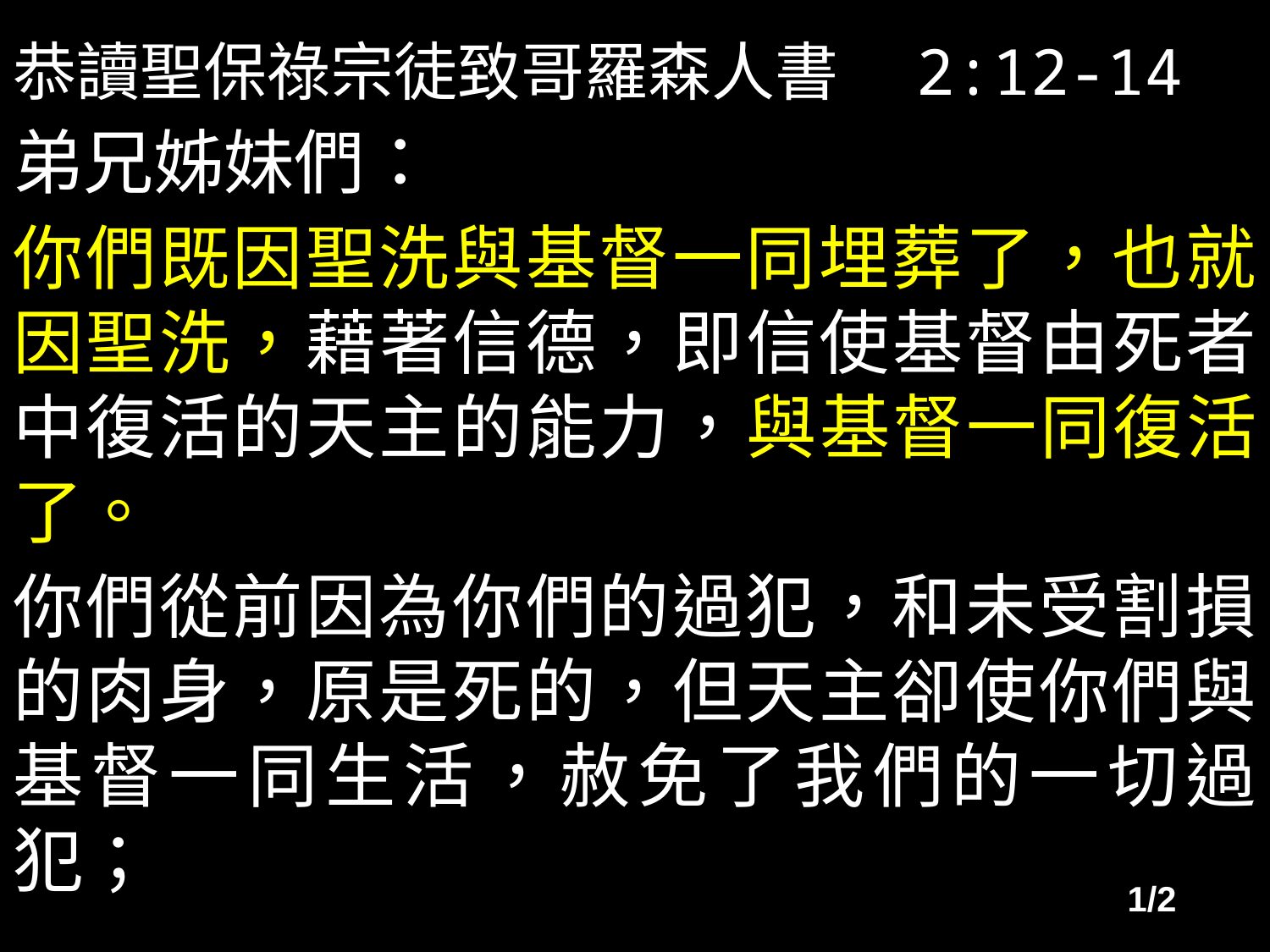

恭讀聖保祿宗徒致哥羅森人書　2:12-14
弟兄姊妹們：
你們既因聖洗與基督一同埋葬了，也就因聖洗，藉著信德，即信使基督由死者中復活的天主的能力，與基督一同復活了。
你們從前因為你們的過犯，和未受割損的肉身，原是死的，但天主卻使你們與基督一同生活，赦免了我們的一切過犯；
1/2